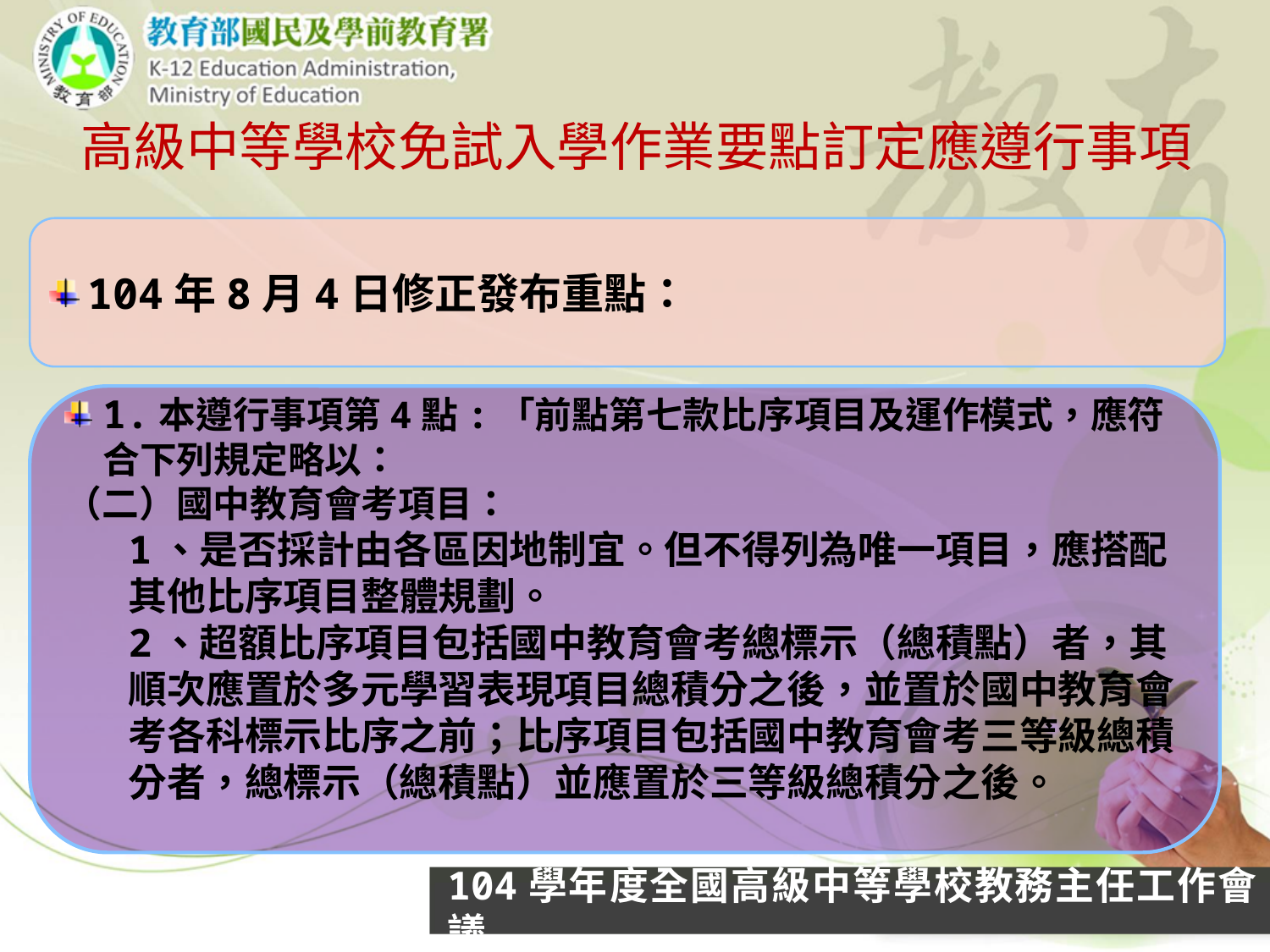

# 高級中等學校免試入學作業要點訂定應遵行事項
104年8月4日修正發布重點：
1.本遵行事項第4點:「前點第七款比序項目及運作模式，應符合下列規定略以：
（二）國中教育會考項目：
1、是否採計由各區因地制宜。但不得列為唯一項目，應搭配其他比序項目整體規劃。
2、超額比序項目包括國中教育會考總標示（總積點）者，其順次應置於多元學習表現項目總積分之後，並置於國中教育會考各科標示比序之前；比序項目包括國中教育會考三等級總積分者，總標示（總積點）並應置於三等級總積分之後。

104學年度全國高級中等學校教務主任工作會議
17
17